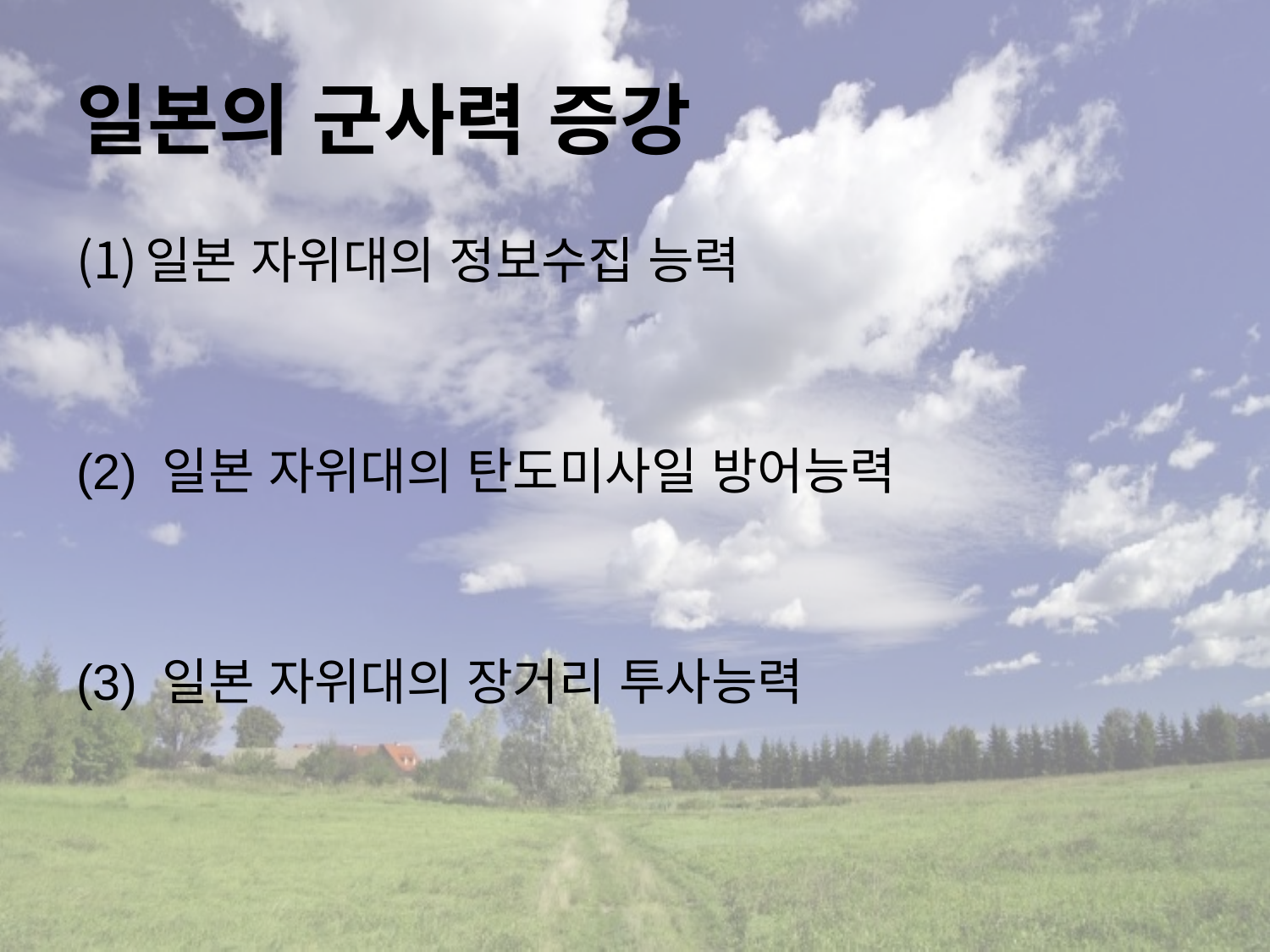

# 일본의 군사력 증강
일본 자위대의 정보수집 능력

(2) 일본 자위대의 탄도미사일 방어능력

(3) 일본 자위대의 장거리 투사능력